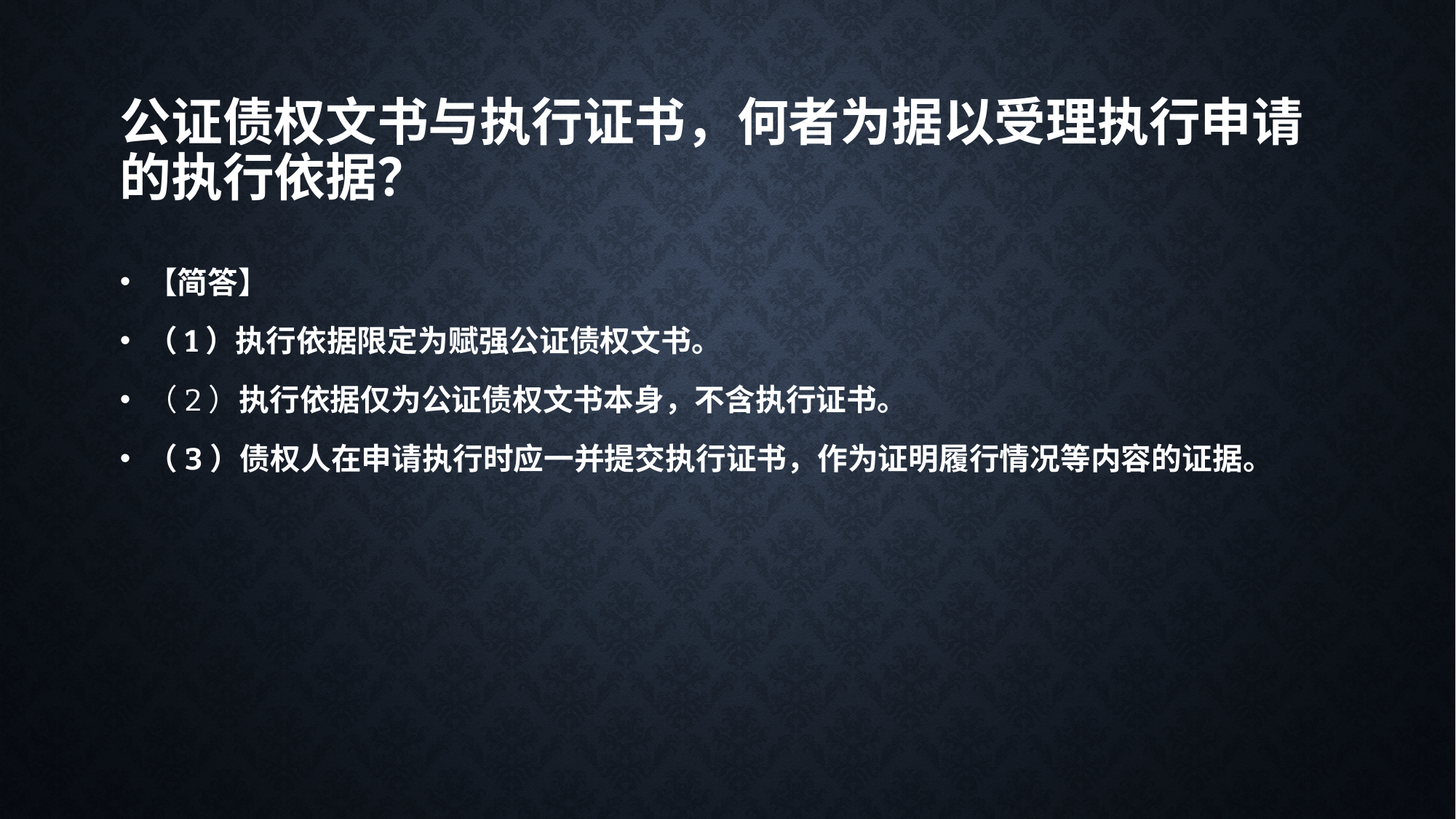

# 公证债权文书与执行证书，何者为据以受理执行申请的执行依据？
【简答】
（1）执行依据限定为赋强公证债权文书。
（2）执行依据仅为公证债权文书本身，不含执行证书。
（3）债权人在申请执行时应一并提交执行证书，作为证明履行情况等内容的证据。